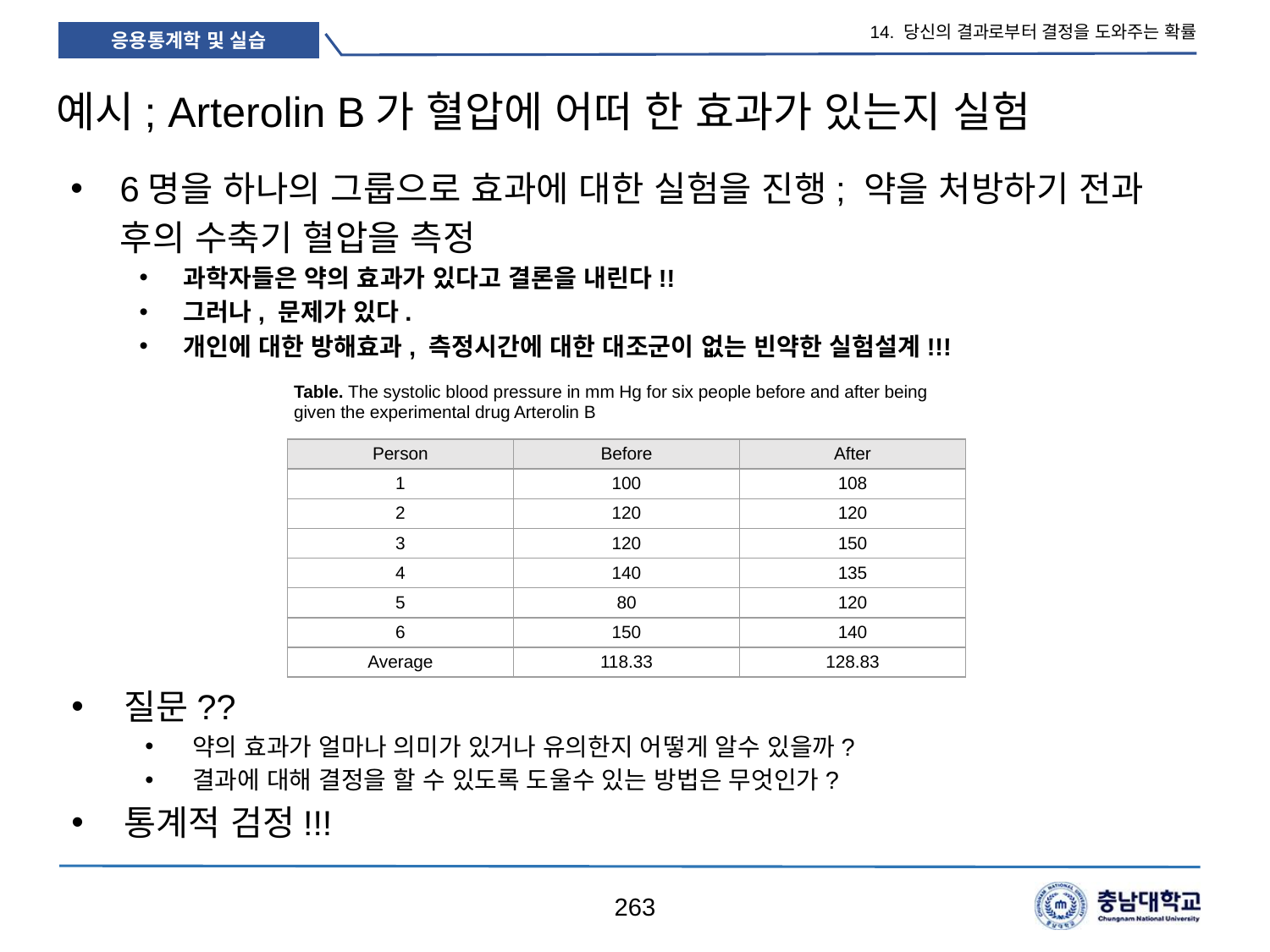

14. 당신의 결과로부터 결정을 도와주는 확률
# 예시; Arterolin B가 혈압에 어떠 한 효과가 있는지 실험
6명을 하나의 그룹으로 효과에 대한 실험을 진행; 약을 처방하기 전과 후의 수축기 혈압을 측정
과학자들은 약의 효과가 있다고 결론을 내린다!!
그러나, 문제가 있다.
개인에 대한 방해효과, 측정시간에 대한 대조군이 없는 빈약한 실험설계!!!
Table. The systolic blood pressure in mm Hg for six people before and after being given the experimental drug Arterolin B
| Person | Before | After |
| --- | --- | --- |
| 1 | 100 | 108 |
| 2 | 120 | 120 |
| 3 | 120 | 150 |
| 4 | 140 | 135 |
| 5 | 80 | 120 |
| 6 | 150 | 140 |
| Average | 118.33 | 128.83 |

질문??
약의 효과가 얼마나 의미가 있거나 유의한지 어떻게 알수 있을까?
결과에 대해 결정을 할 수 있도록 도울수 있는 방법은 무엇인가?
통계적 검정!!!
263